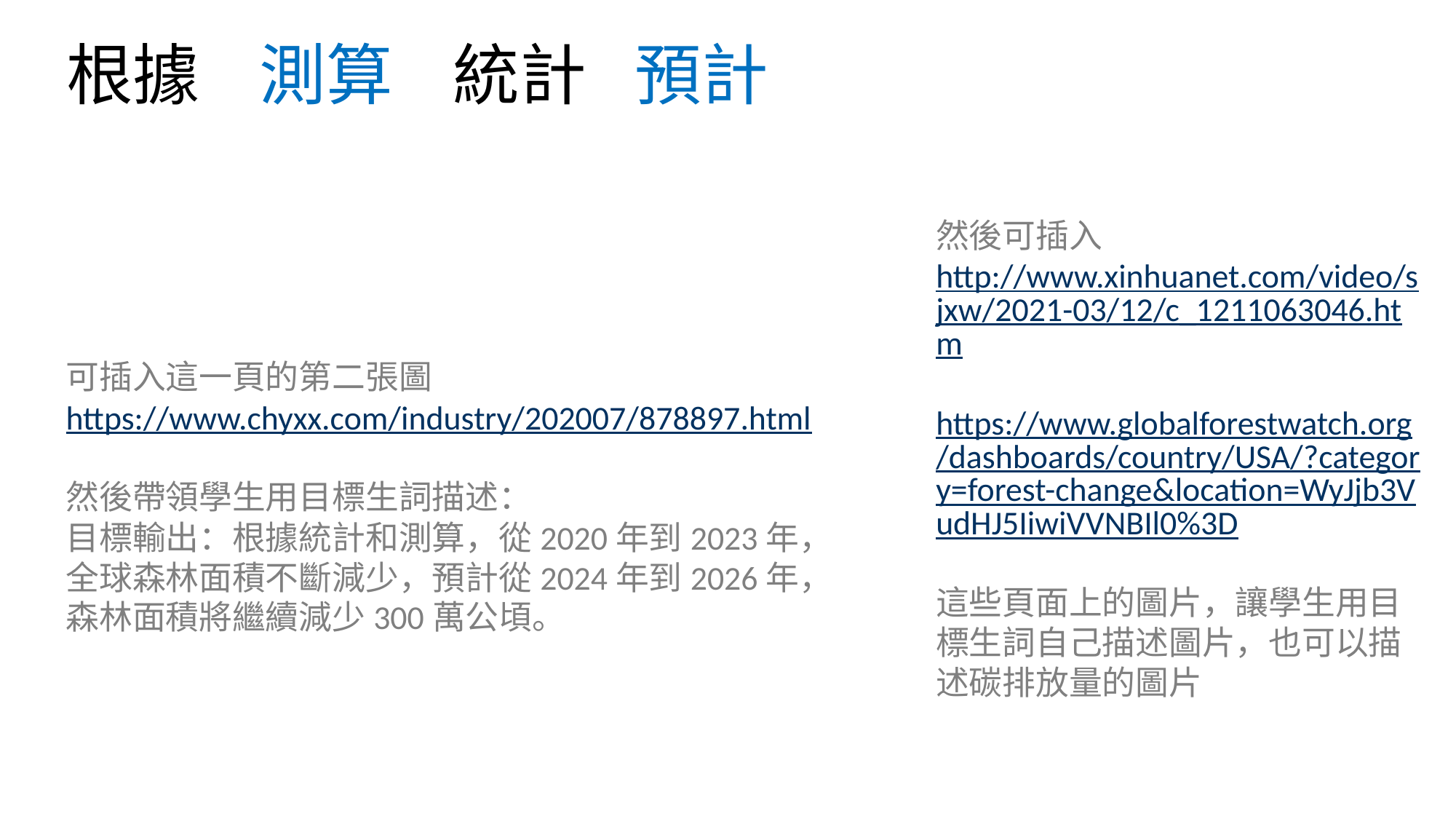

# 根據    測算     統計    預計
然後可插入
http://www.xinhuanet.com/video/sjxw/2021-03/12/c_1211063046.htm

https://www.globalforestwatch.org/dashboards/country/USA/?category=forest-change&location=WyJjb3VudHJ5IiwiVVNBIl0%3D

這些頁面上的圖片，讓學生用目標生詞自己描述圖片，也可以描述碳排放量的圖片

可插入這一頁的第二張圖 https://www.chyxx.com/industry/202007/878897.html

然後帶領學生用目標生詞描述：
目標輸出：根據統計和測算，從2020年到2023年，全球森林面積不斷減少，預計從2024年到2026年，森林面積將繼續減少300萬公頃。